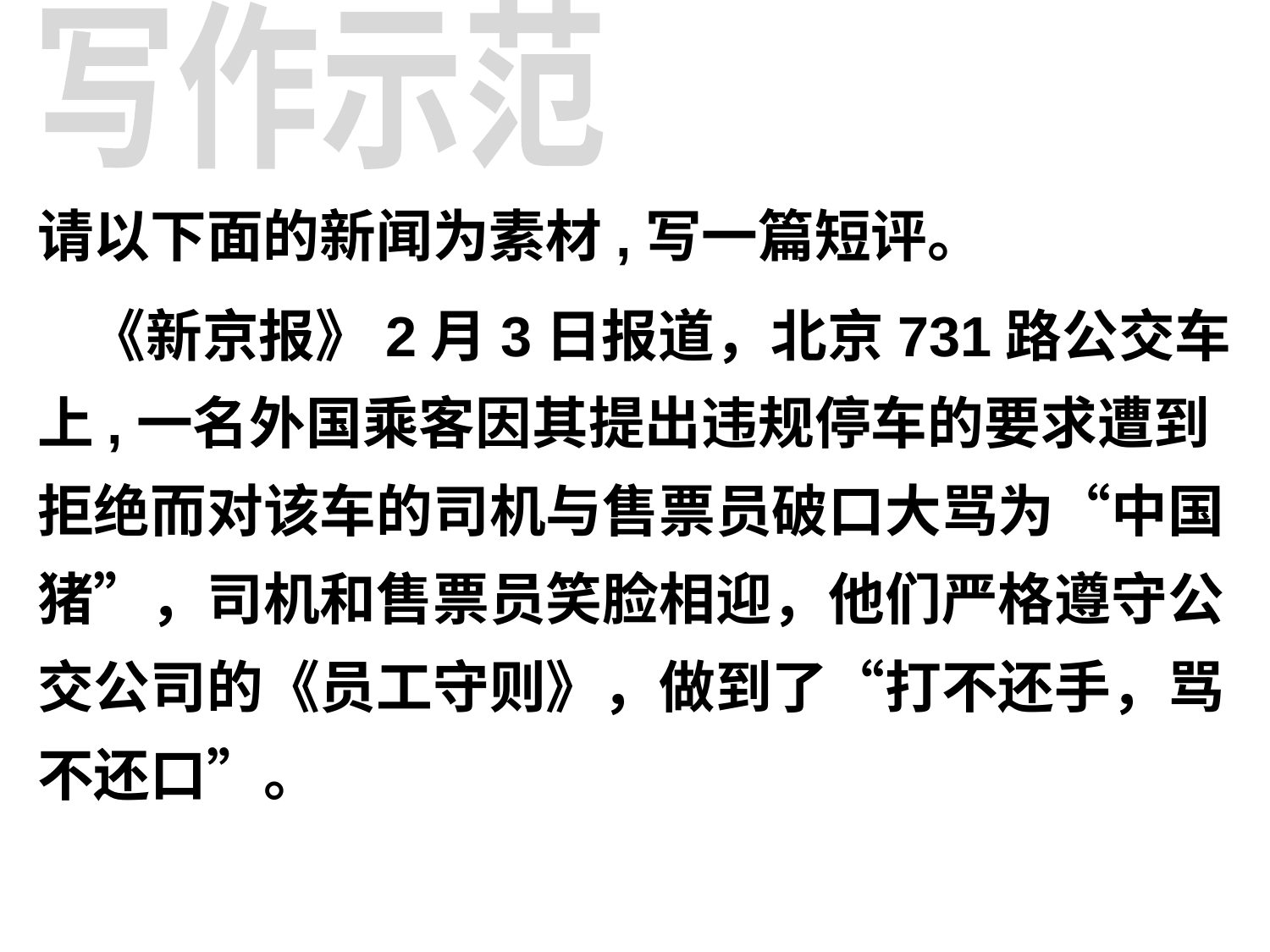

写作示范

请以下面的新闻为素材,写一篇短评。
   《新京报》2月3日报道，北京731路公交车上,一名外国乘客因其提出违规停车的要求遭到拒绝而对该车的司机与售票员破口大骂为“中国猪”，司机和售票员笑脸相迎，他们严格遵守公交公司的《员工守则》，做到了“打不还手，骂不还口”。